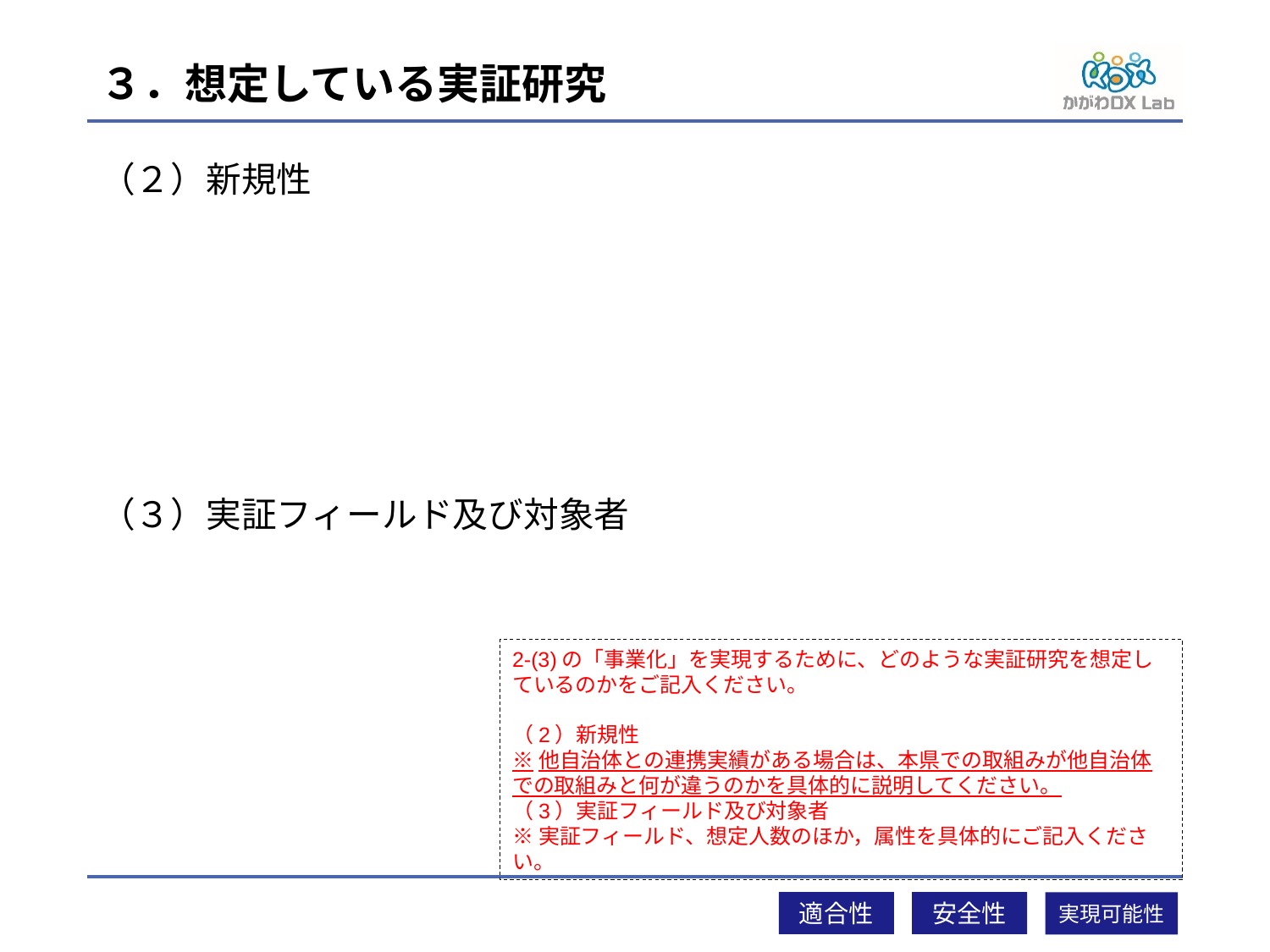

# ３．想定している実証研究
（２）新規性

（３）実証フィールド及び対象者

2-(3)の「事業化」を実現するために、どのような実証研究を想定しているのかをご記入ください。

（2）新規性
※他自治体との連携実績がある場合は、本県での取組みが他自治体での取組みと何が違うのかを具体的に説明してください。
（3）実証フィールド及び対象者
※実証フィールド、想定人数のほか，属性を具体的にご記入ください。
適合性
安全性
実現可能性